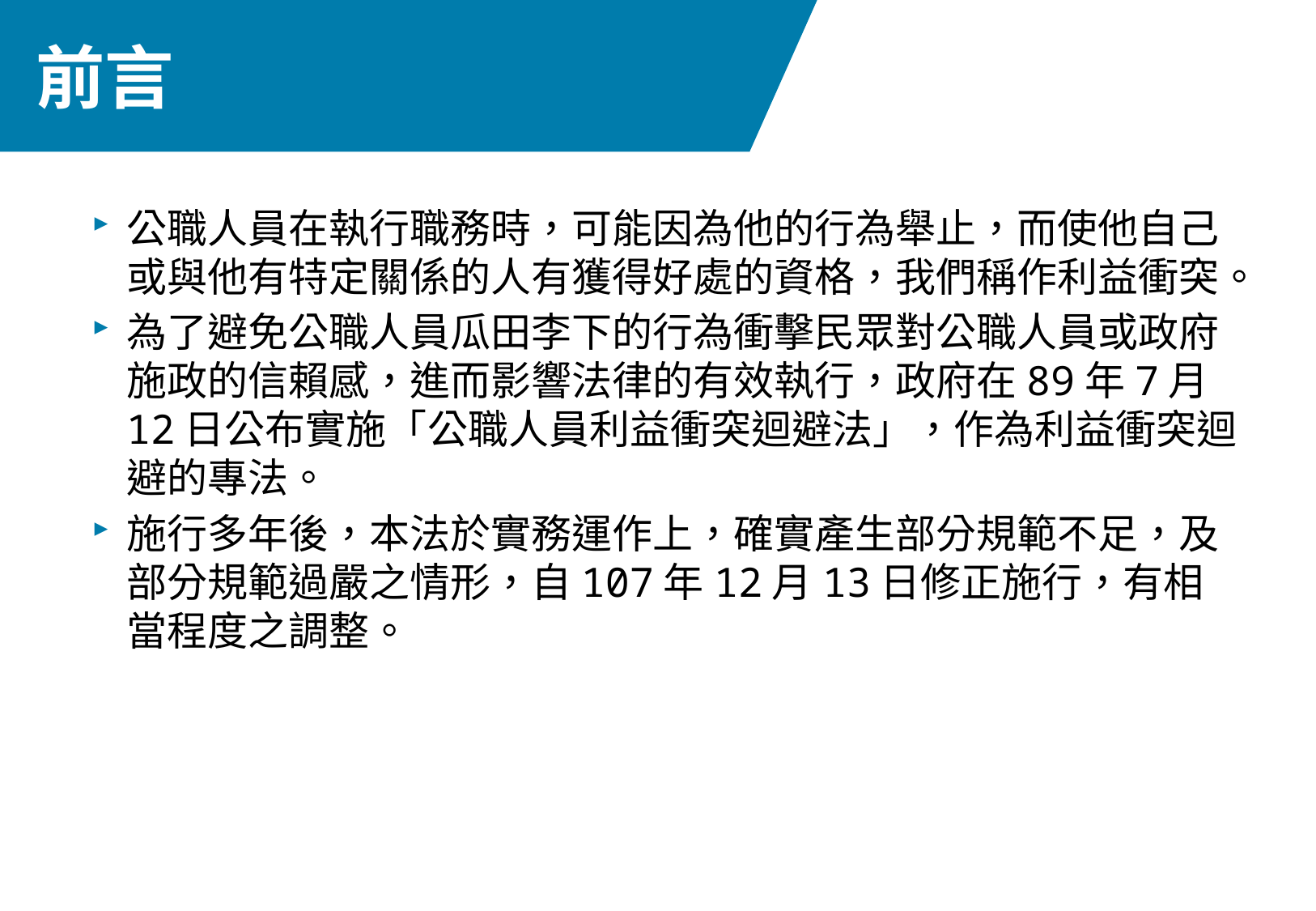

# 前言
公職人員在執行職務時，可能因為他的行為舉止，而使他自己或與他有特定關係的人有獲得好處的資格，我們稱作利益衝突。
為了避免公職人員瓜田李下的行為衝擊民眾對公職人員或政府施政的信賴感，進而影響法律的有效執行，政府在89年7月12日公布實施「公職人員利益衝突迴避法」，作為利益衝突迴避的專法。
施行多年後，本法於實務運作上，確實產生部分規範不足，及部分規範過嚴之情形，自107年12月13日修正施行，有相當程度之調整。